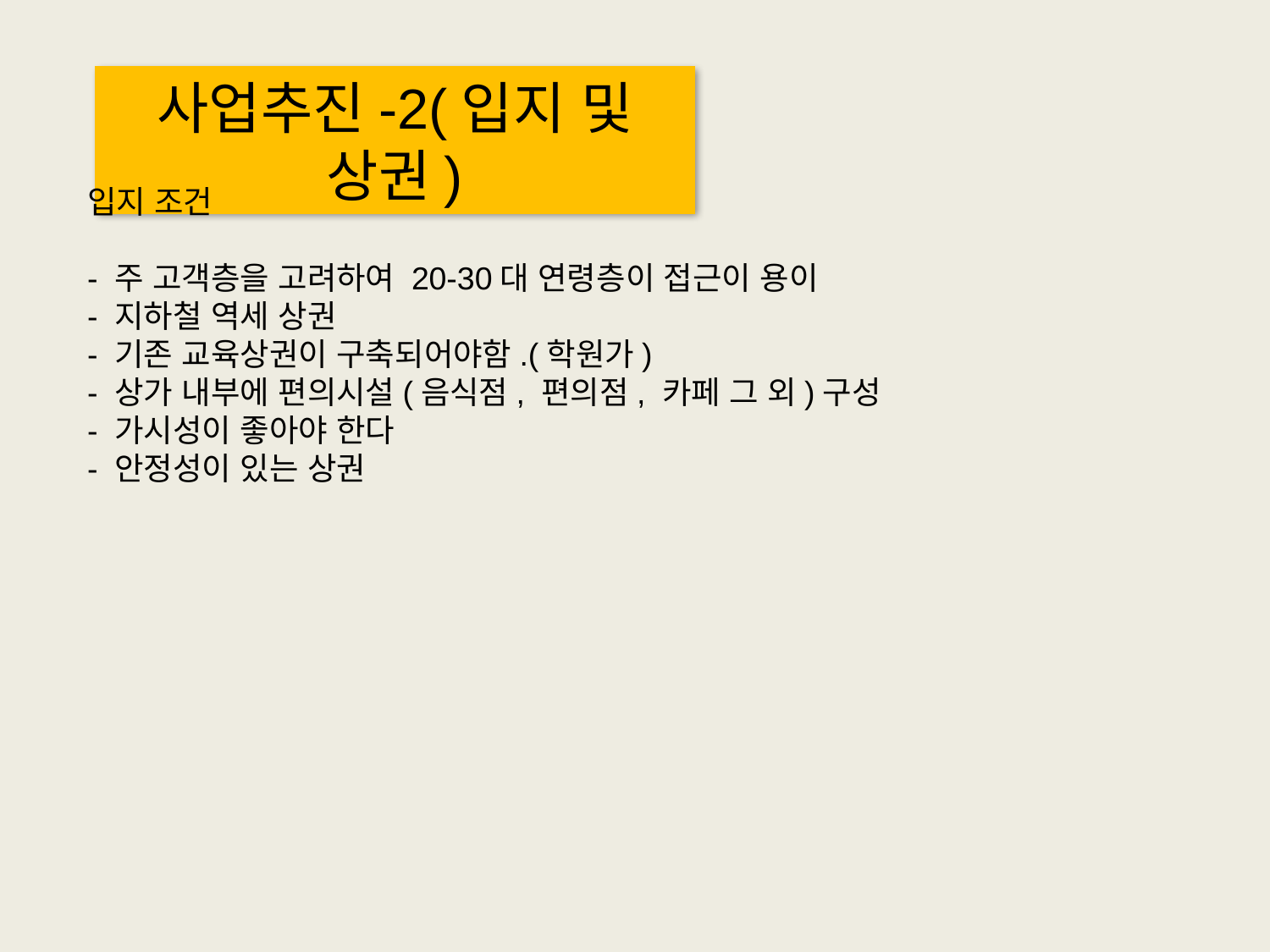

사업추진-2(입지 및 상권)
입지 조건

- 주 고객층을 고려하여 20-30대 연령층이 접근이 용이
- 지하철 역세 상권
- 기존 교육상권이 구축되어야함.(학원가)
- 상가 내부에 편의시설(음식점, 편의점, 카페 그 외)구성
- 가시성이 좋아야 한다
- 안정성이 있는 상권